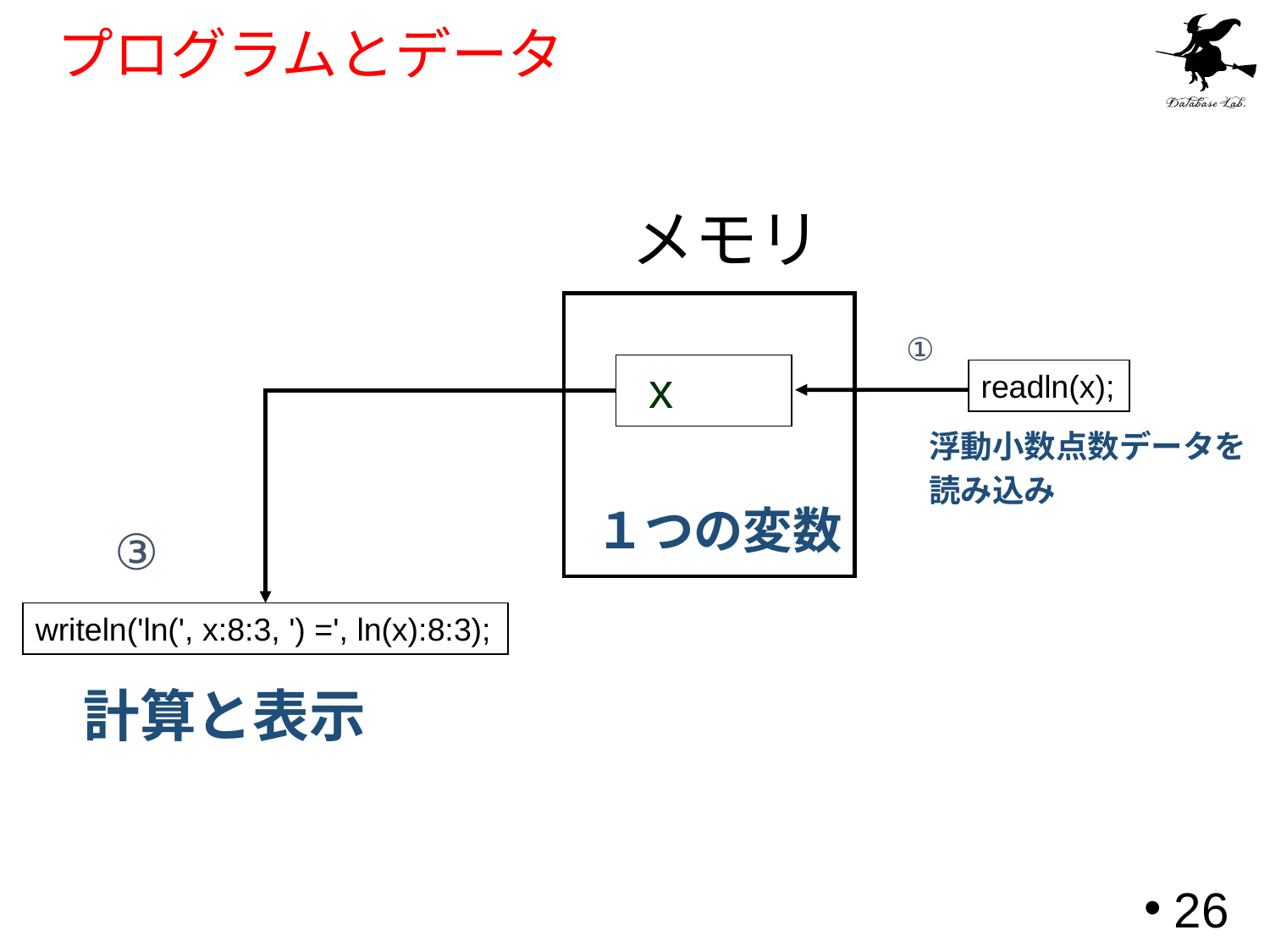

# プログラムとデータ
メモリ

①
x

readln(x);

浮動小数点数データを
読み込み
１つの変数
③
writeln('ln(', x:8:3, ') =', ln(x):8:3);
計算と表示
26